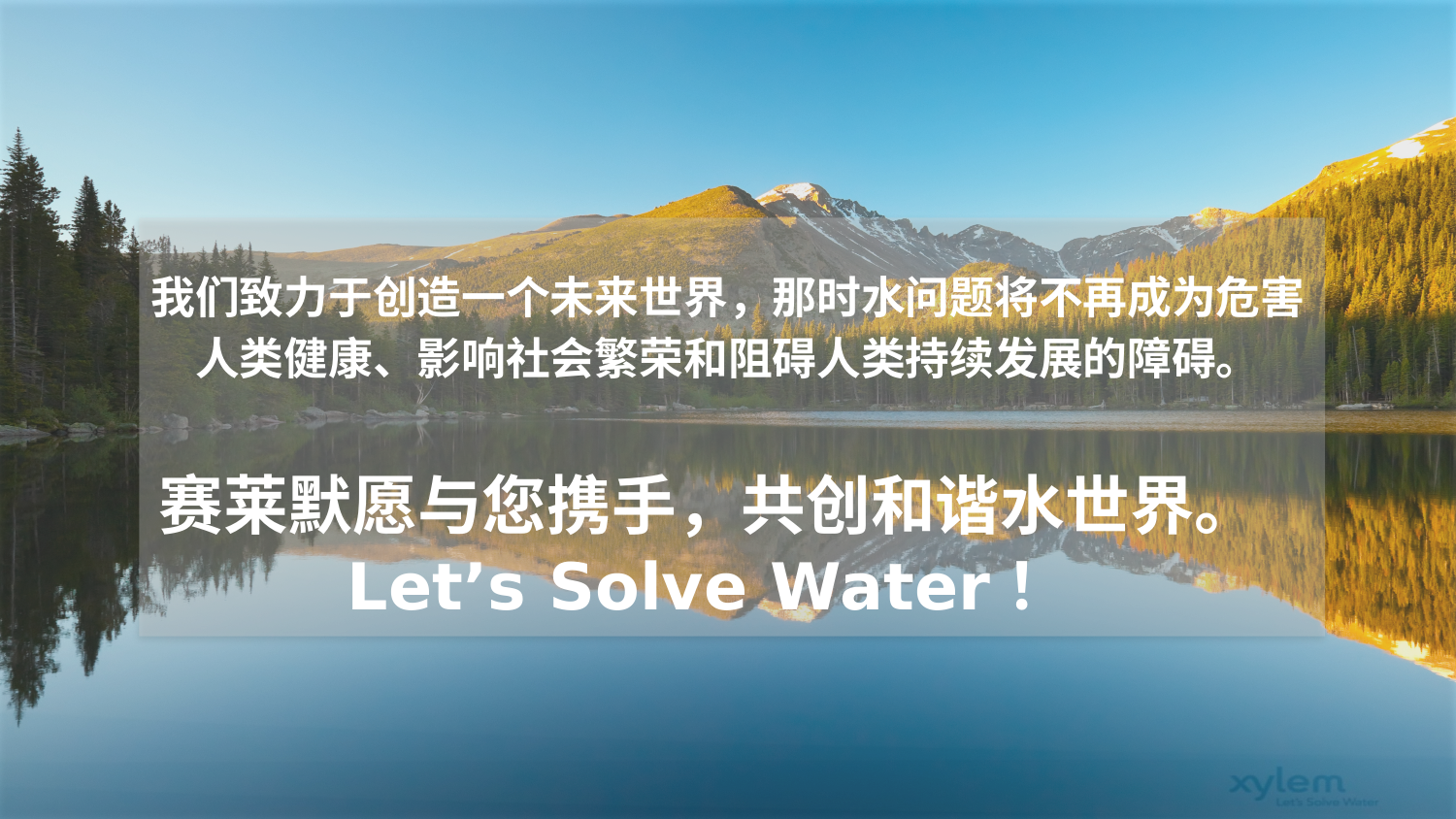

我们致力于创造一个未来世界，那时水问题将不再成为危害人类健康、影响社会繁荣和阻碍人类持续发展的障碍。
赛莱默愿与您携手，共创和谐水世界。
Let’s Solve Water！